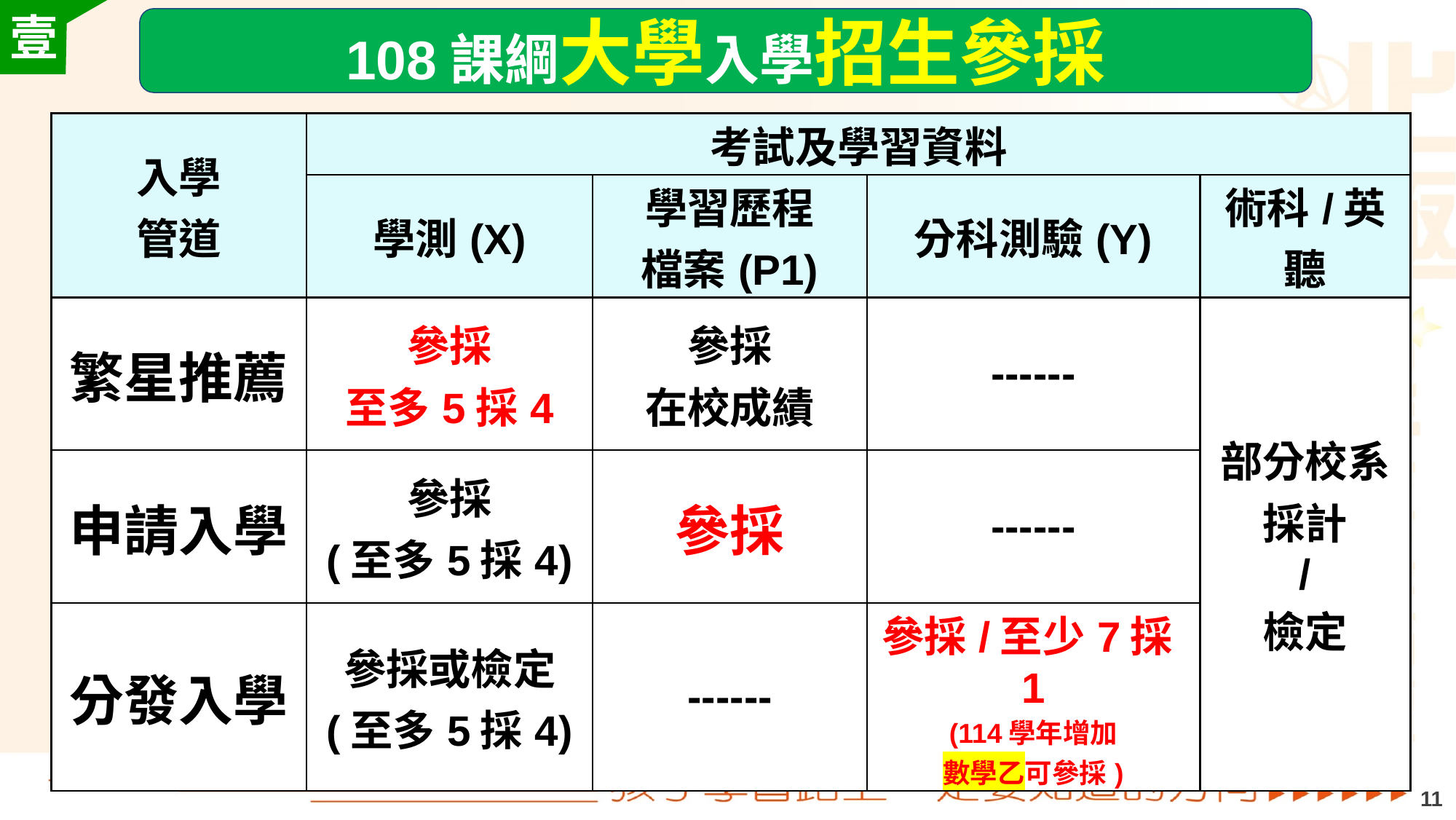

108課綱大學入學招生參採
| 入學 管道 | 考試及學習資料 |  |  |  |
| --- | --- | --- | --- | --- |
|  | 學測(X) | 學習歷程 檔案(P1) | 分科測驗(Y) | 術科/英聽 |
| 繁星推薦 | 參採 至多5採4 | 參採 在校成績 | ------ | 部分校系 採計 / 檢定 |
| 申請入學 | 參採 (至多5採4) | 參採 | ------ |  |
| 分發入學 | 參採或檢定 (至多5採4) | ------ | 參採/至少7採1 (114學年增加 數學乙可參採) |  |
11